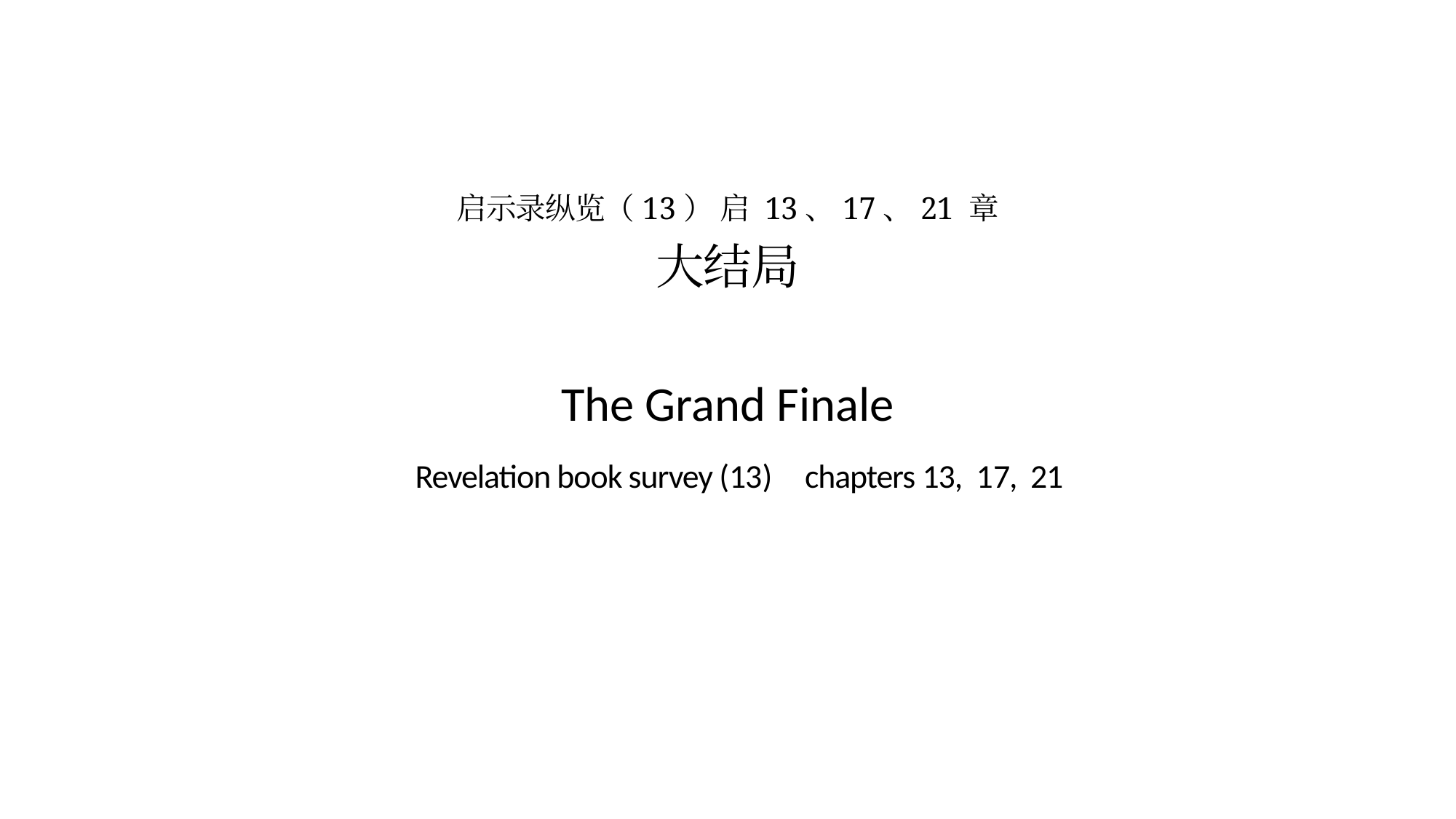

# 启示录纵览（13） 启 13、17、21 章 大结局 The Grand Finale Revelation book survey (13)     chapters 13,  17,  21